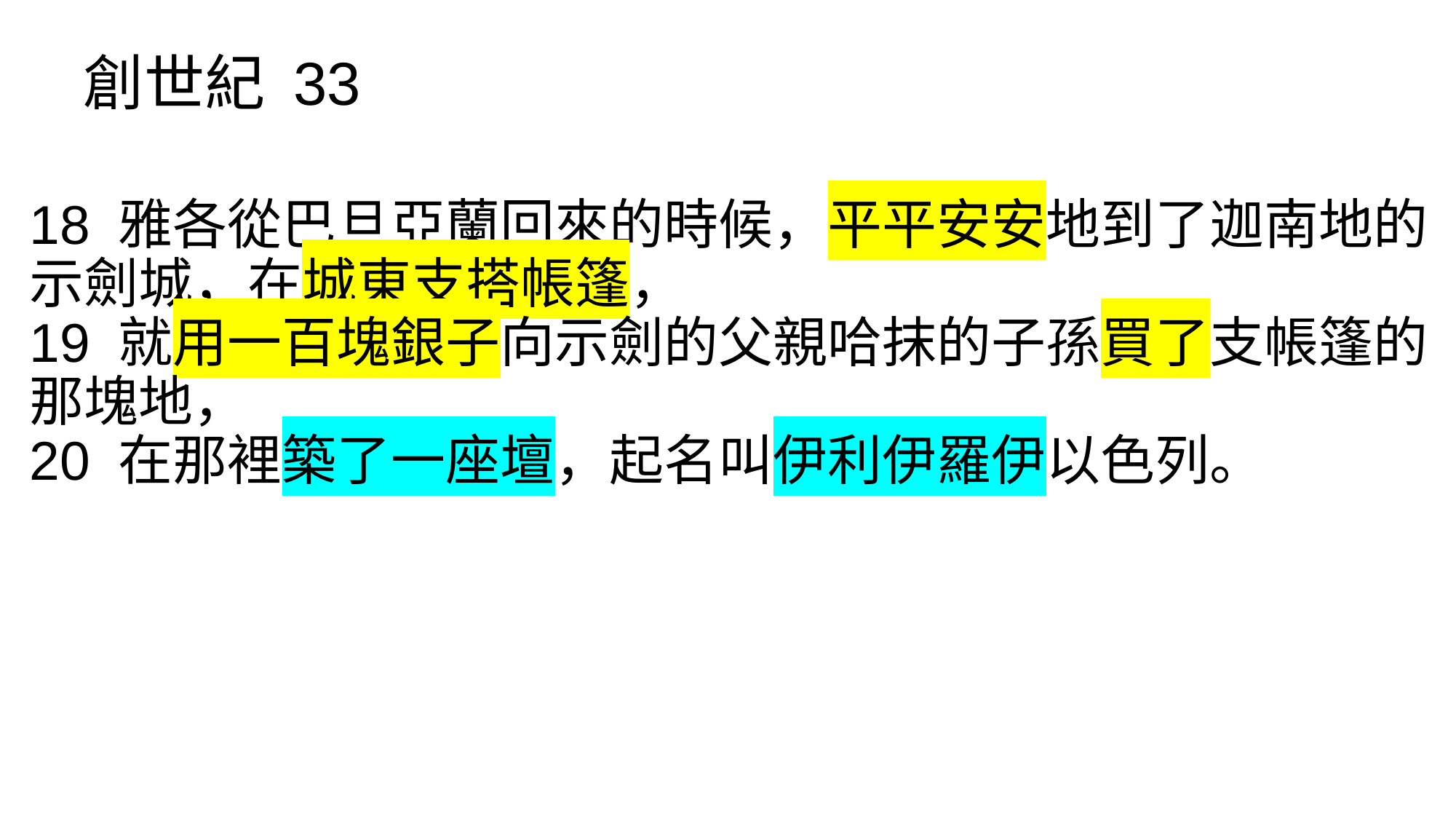

# 創世紀 33

18 雅各從巴旦亞蘭回來的時候，平平安安地到了迦南地的示劍城，在城東支搭帳篷，
19 就用一百塊銀子向示劍的父親哈抹的子孫買了支帳篷的那塊地，
20 在那裡築了一座壇，起名叫伊利伊羅伊以色列。